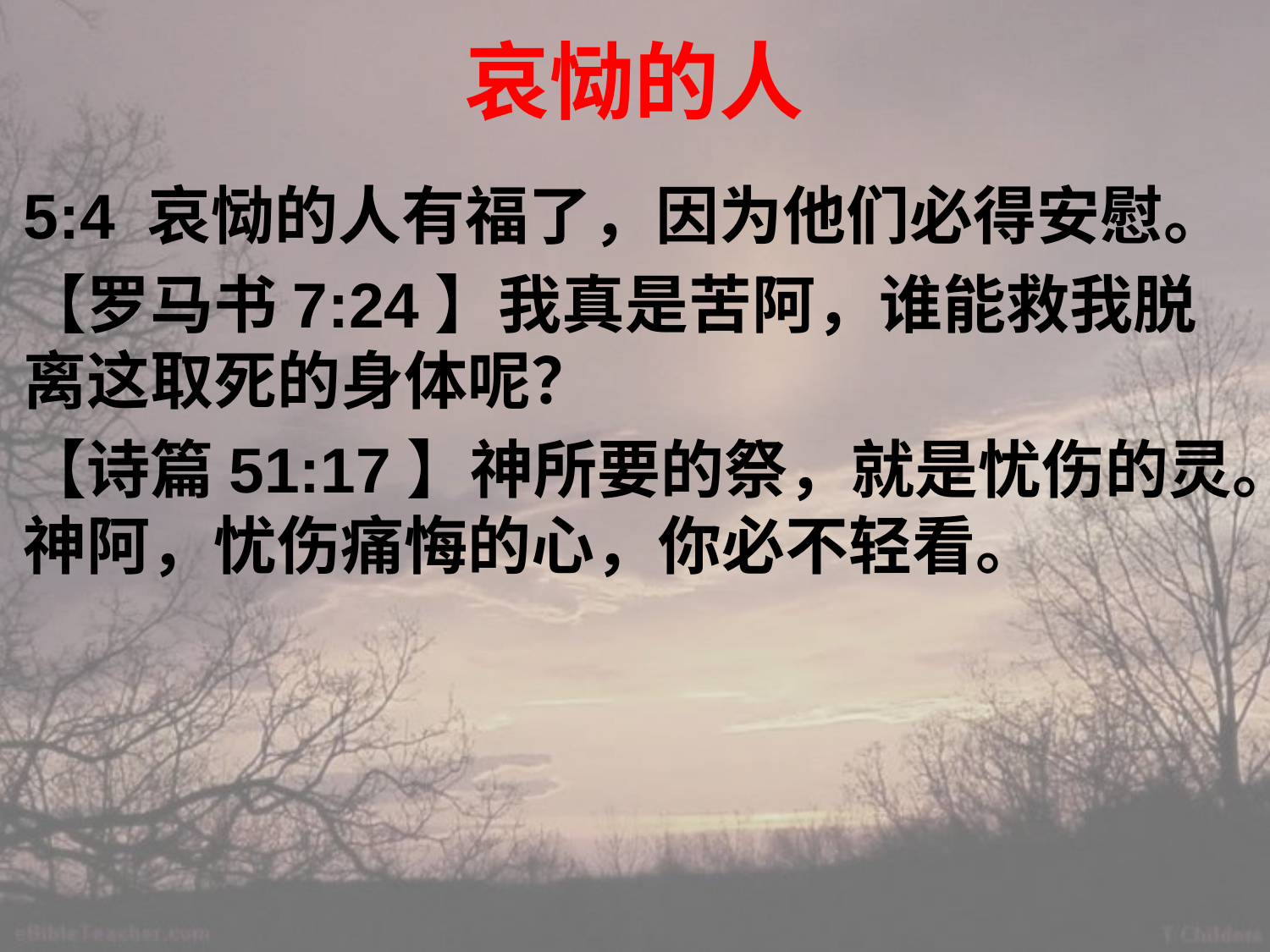

# 哀恸的人
5:4 哀恸的人有福了，因为他们必得安慰。
【罗马书7:24】我真是苦阿，谁能救我脱离这取死的身体呢？
【诗篇51:17】神所要的祭，就是忧伤的灵。神阿，忧伤痛悔的心，你必不轻看。